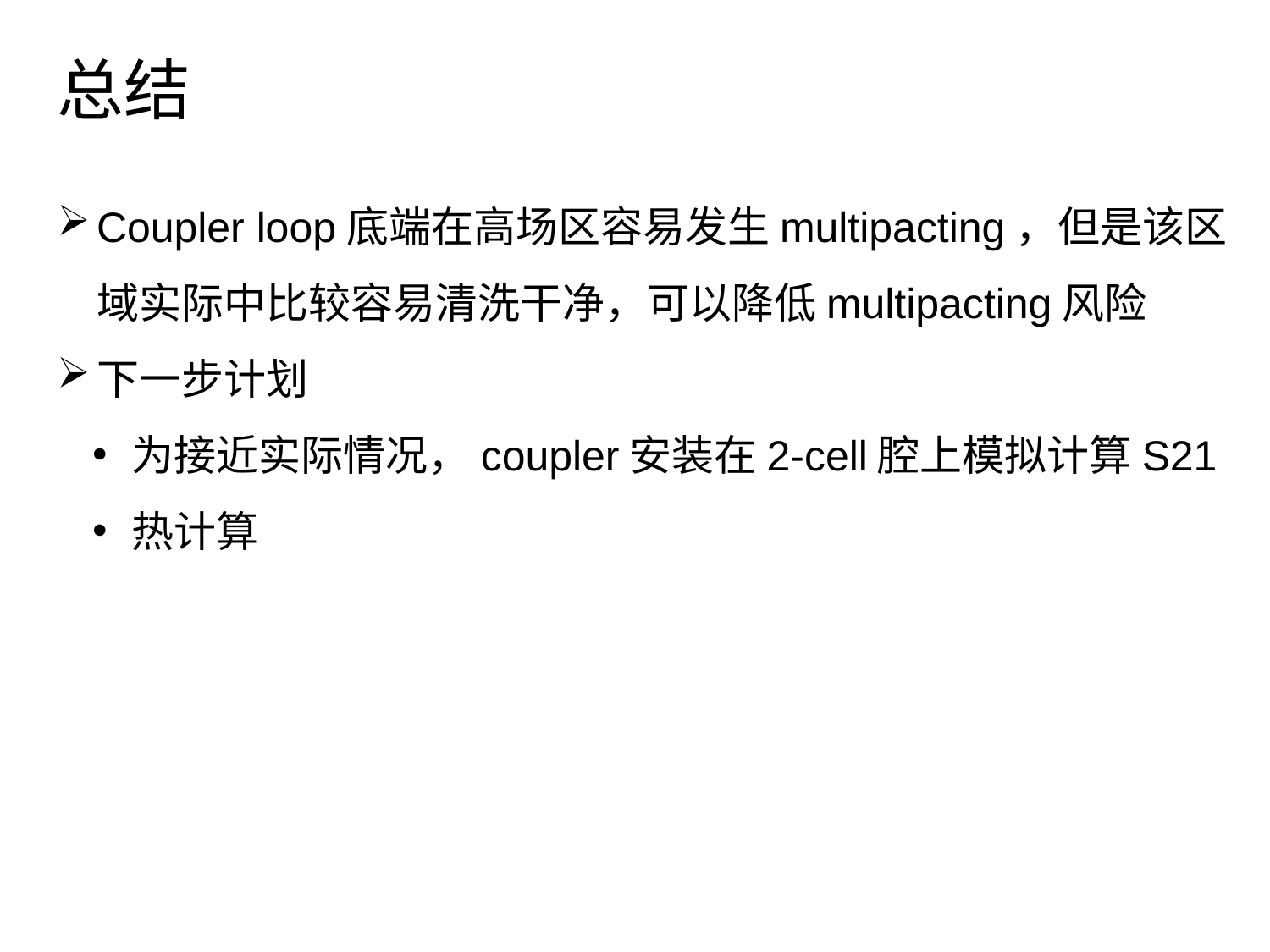

# 总结
Coupler loop底端在高场区容易发生multipacting，但是该区域实际中比较容易清洗干净，可以降低multipacting风险
下一步计划
为接近实际情况，coupler安装在2-cell腔上模拟计算S21
热计算